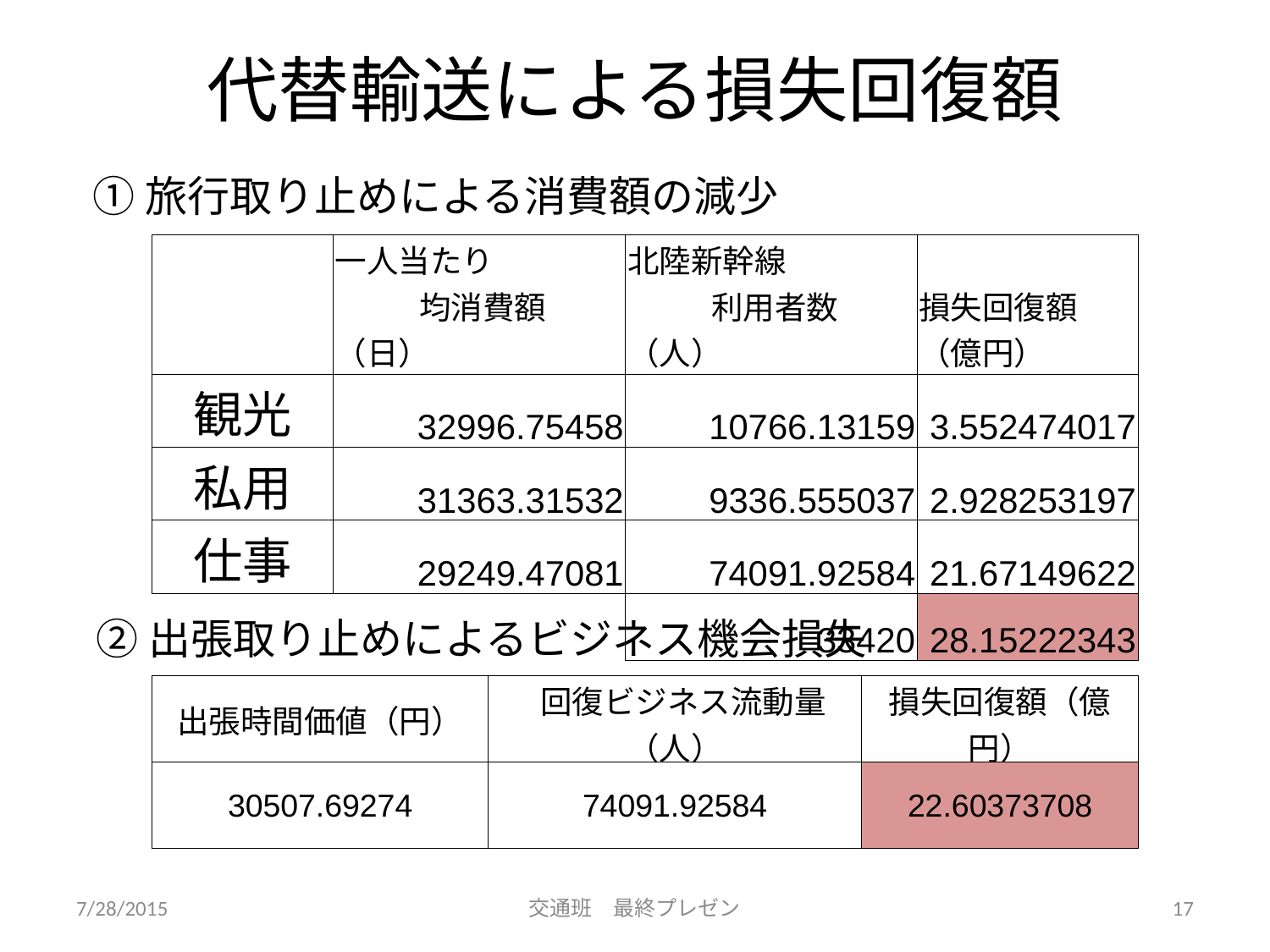

# 代替輸送による損失回復額
①旅行取り止めによる消費額の減少

|  | 一人当たり 　均消費額（日） | 北陸新幹線 　 利用者数（人） | 損失回復額 （億円） |
| --- | --- | --- | --- |
| 観光 | 32996.75458 | 10766.13159 | 3.552474017 |
| 私用 | 31363.31532 | 9336.555037 | 2.928253197 |
| 仕事 | 29249.47081 | 74091.92584 | 21.67149622 |
|  |  | 33420 | 28.15222343 |
②出張取り止めによるビジネス機会損失

| 出張時間価値（円） | 回復ビジネス流動量（人） | 損失回復額（億円） |
| --- | --- | --- |
| 30507.69274 | 74091.92584 | 22.60373708 |
7/28/2015
交通班　最終プレゼン
17